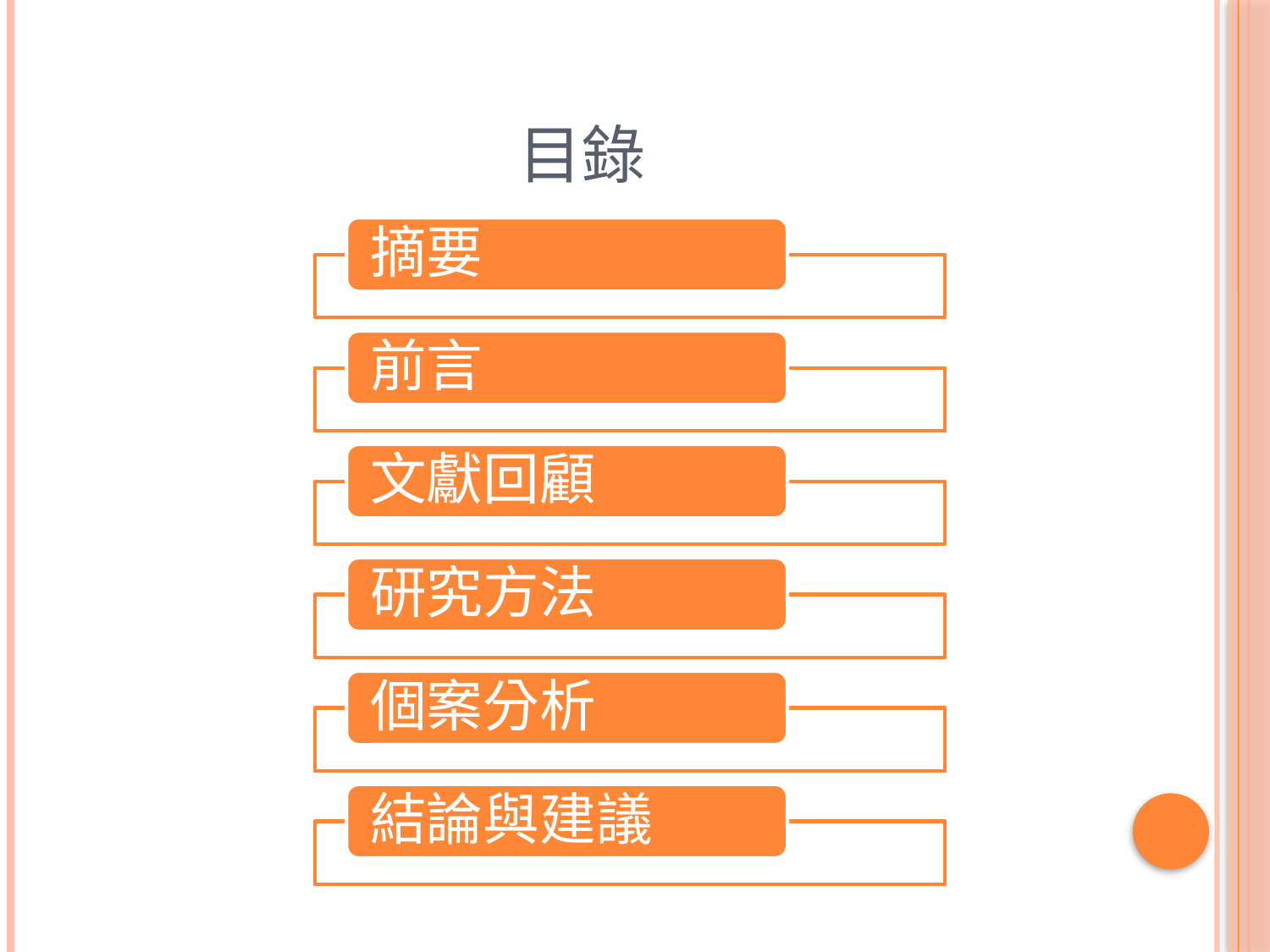

# 目錄
摘要
前言
文獻回顧
研究方法
個案分析
結論與建議